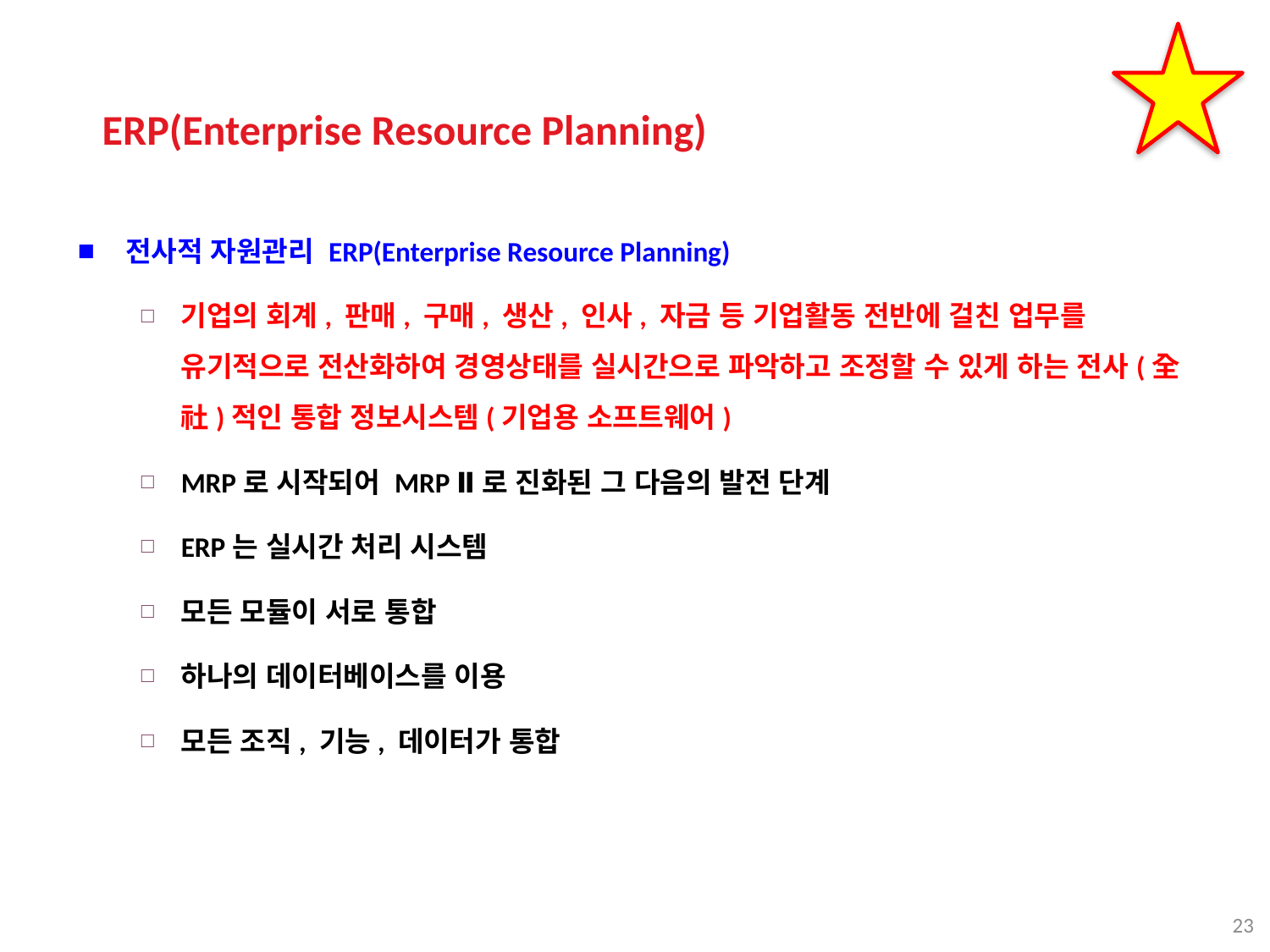

ERP(Enterprise Resource Planning)
전사적 자원관리 ERP(Enterprise Resource Planning)
기업의 회계, 판매, 구매, 생산, 인사, 자금 등 기업활동 전반에 걸친 업무를 유기적으로 전산화하여 경영상태를 실시간으로 파악하고 조정할 수 있게 하는 전사(全社)적인 통합 정보시스템(기업용 소프트웨어)
MRP로 시작되어 MRP Ⅱ로 진화된 그 다음의 발전 단계
ERP는 실시간 처리 시스템
모든 모듈이 서로 통합
하나의 데이터베이스를 이용
모든 조직, 기능, 데이터가 통합
23